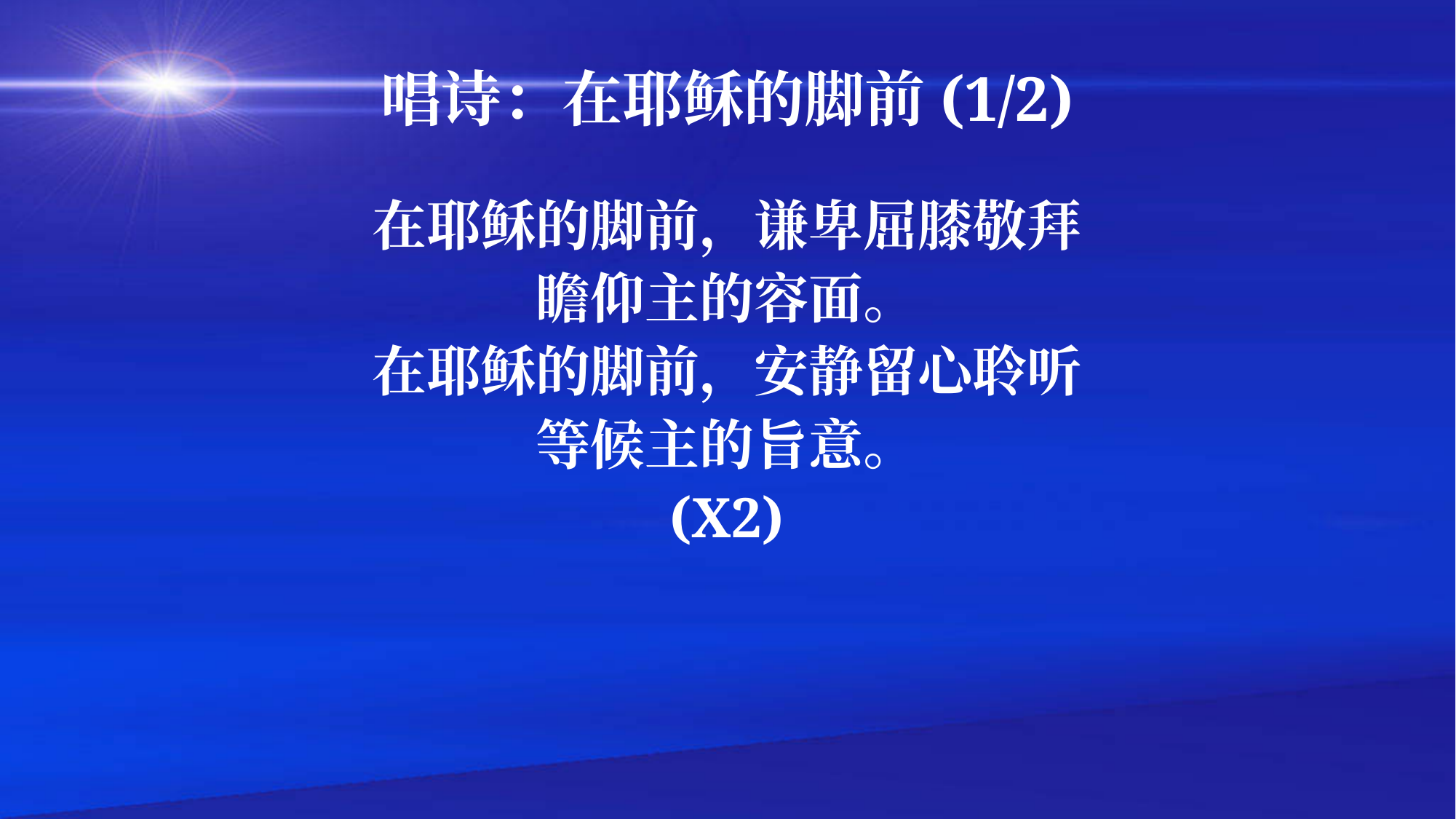

# 唱诗：在耶稣的脚前(1/2)
在耶稣的脚前，谦卑屈膝敬拜
瞻仰主的容面。
在耶稣的脚前，安静留心聆听
等候主的旨意。
(X2)